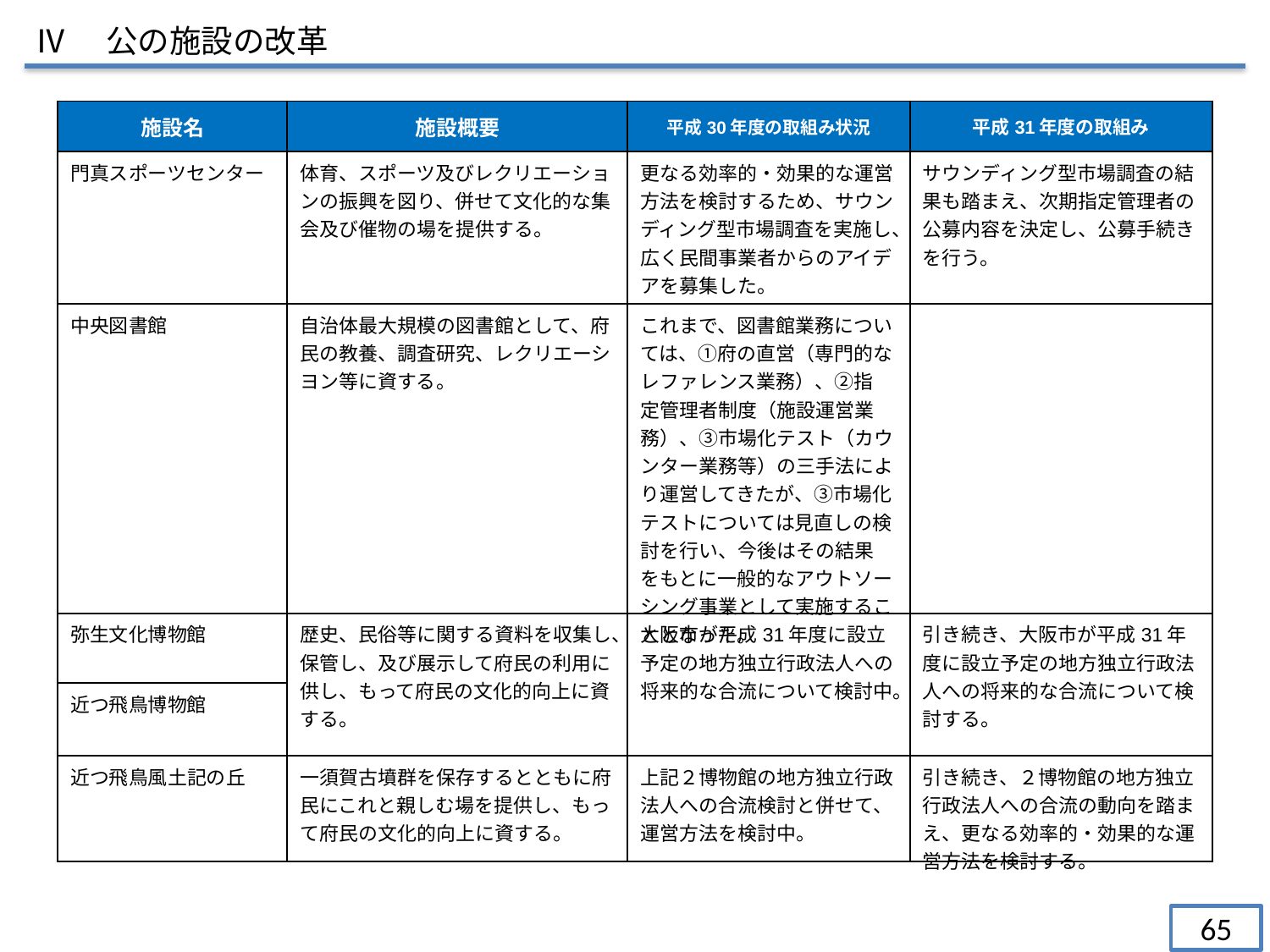

Ⅳ　公の施設の改革
| 施設名 | 施設概要 | 平成30年度の取組み状況 | 平成31年度の取組み |
| --- | --- | --- | --- |
| 門真スポーツセンター | 体育、スポーツ及びレクリエーションの振興を図り、併せて文化的な集会及び催物の場を提供する。 | 更なる効率的・効果的な運営方法を検討するため、サウンディング型市場調査を実施し、広く民間事業者からのアイデアを募集した。 | サウンディング型市場調査の結果も踏まえ、次期指定管理者の公募内容を決定し、公募手続きを行う。 |
| 中央図書館 | 自治体最大規模の図書館として、府民の教養、調査研究、レクリエーシヨン等に資する。 | これまで、図書館業務については、①府の直営（専門的なレファレンス業務）、②指 定管理者制度（施設運営業務）、③市場化テスト（カウンター業務等）の三手法によ り運営してきたが、③市場化テストについては見直しの検討を行い、今後はその結果 をもとに一般的なアウトソーシング事業として実施することとなった。 |  |
| 弥生文化博物館 | 歴史、民俗等に関する資料を収集し、保管し、及び展示して府民の利用に供し、もって府民の文化的向上に資する。 | 大阪市が平成31年度に設立予定の地方独立行政法人への将来的な合流について検討中。 | 引き続き、大阪市が平成31年度に設立予定の地方独立行政法人への将来的な合流について検討する。 |
| 近つ飛鳥博物館 |  |  |  |
| 近つ飛鳥風土記の丘 | 一須賀古墳群を保存するとともに府民にこれと親しむ場を提供し、もって府民の文化的向上に資する。 | 上記２博物館の地方独立行政法人への合流検討と併せて、運営方法を検討中。 | 引き続き、２博物館の地方独立行政法人への合流の動向を踏まえ、更なる効率的・効果的な運営方法を検討する。 |
65